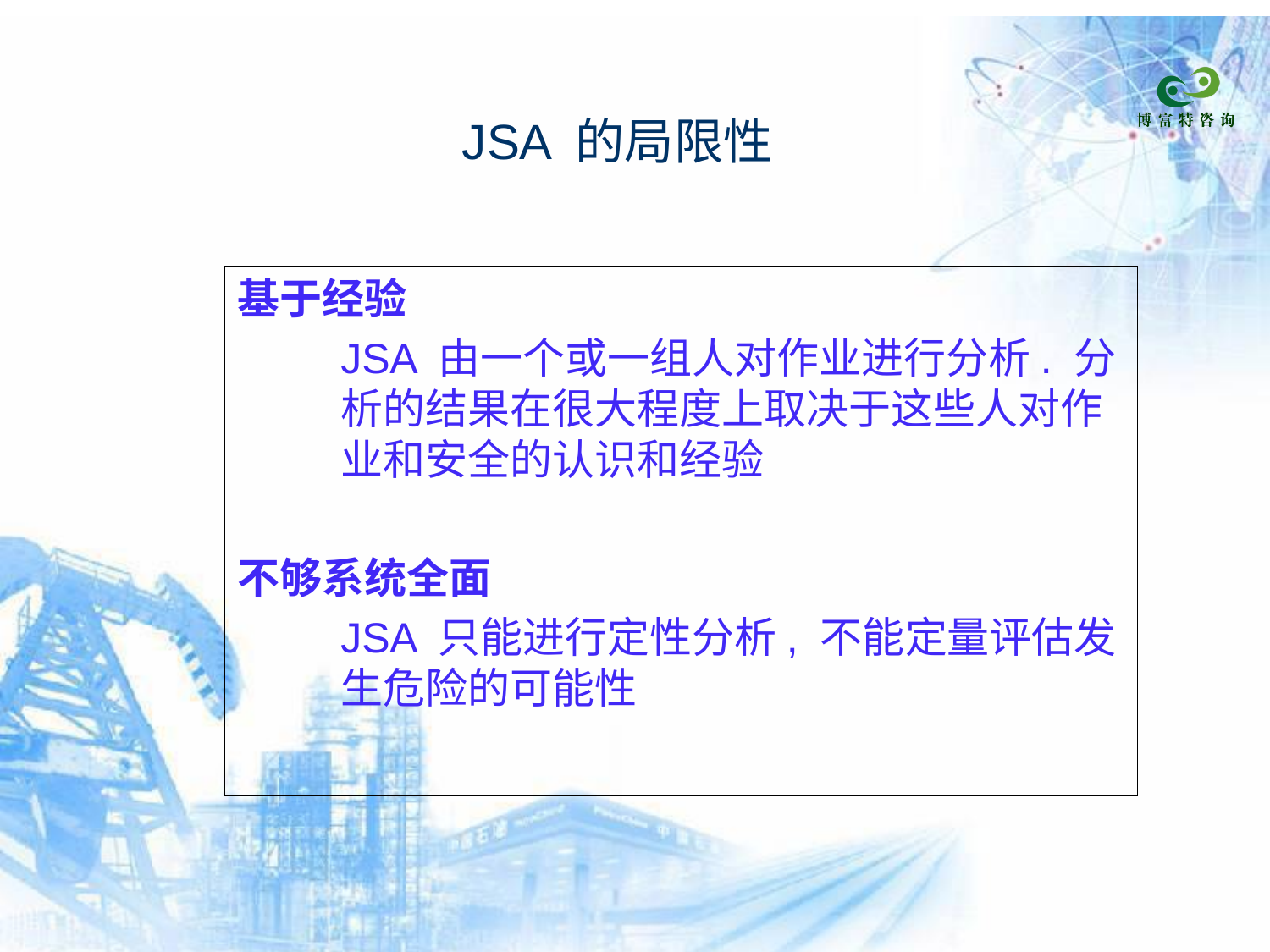

JSA 的局限性
基于经验
	JSA 由一个或一组人对作业进行分析. 分析的结果在很大程度上取决于这些人对作业和安全的认识和经验

不够系统全面
	JSA 只能进行定性分析, 不能定量评估发生危险的可能性